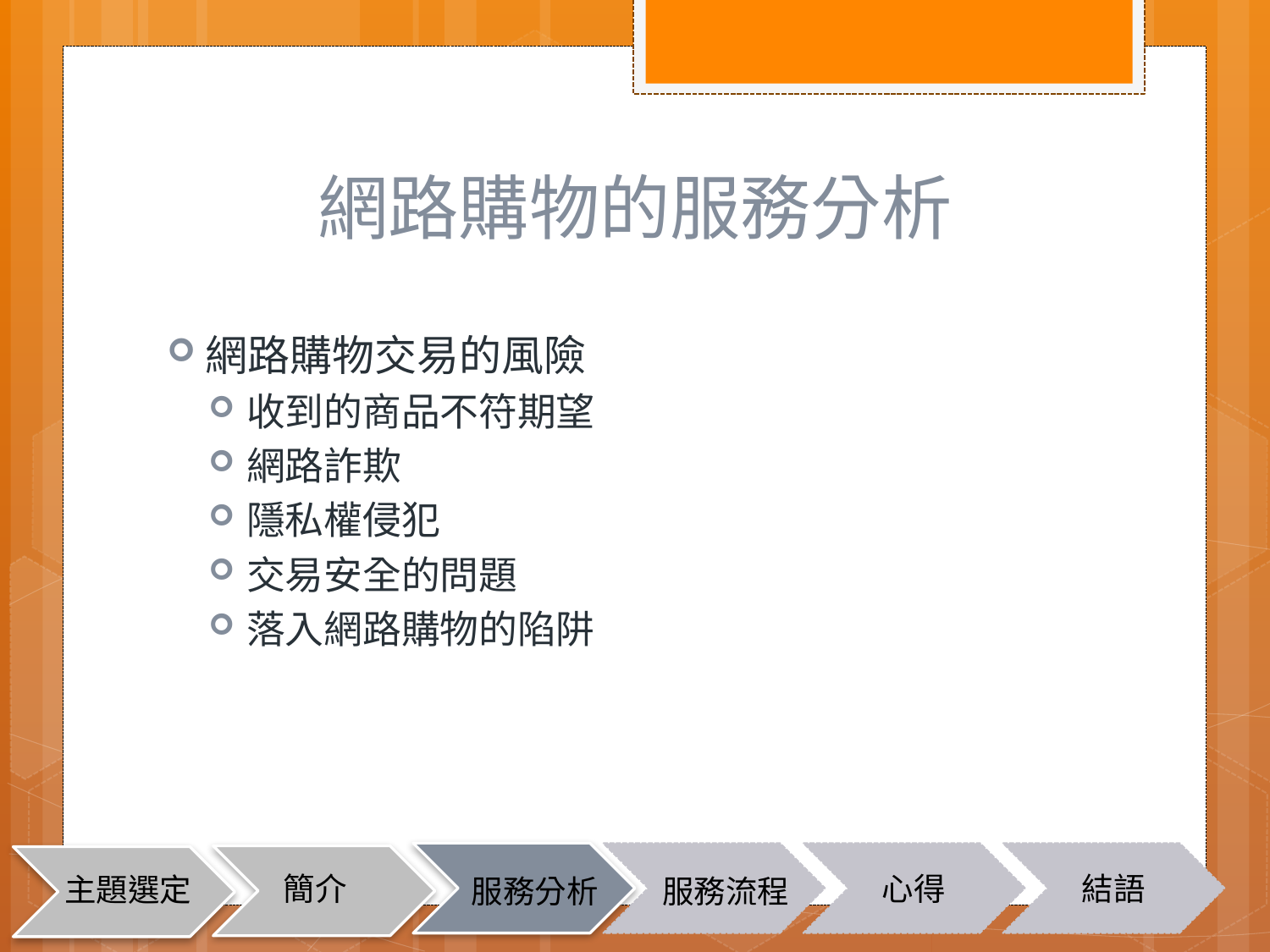

# 網路購物的服務分析
網路購物交易的風險
收到的商品不符期望
網路詐欺
隱私權侵犯
交易安全的問題
落入網路購物的陷阱

簡介
心得
結語
主題選定

服務流程
服務分析